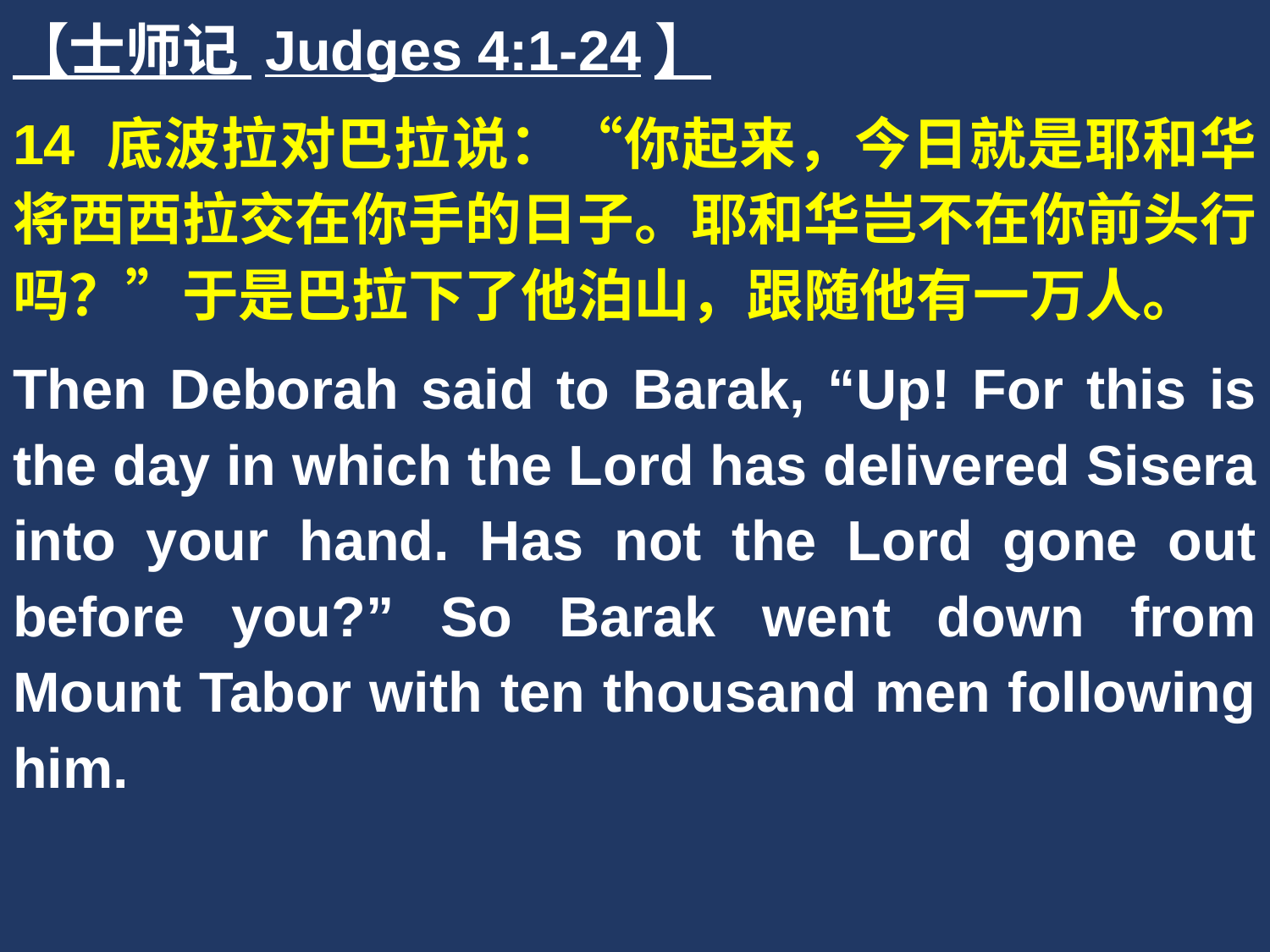

【士师记 Judges 4:1-24】
14 底波拉对巴拉说：“你起来，今日就是耶和华将西西拉交在你手的日子。耶和华岂不在你前头行吗？”于是巴拉下了他泊山，跟随他有一万人。
Then Deborah said to Barak, “Up! For this is the day in which the Lord has delivered Sisera into your hand. Has not the Lord gone out before you?” So Barak went down from Mount Tabor with ten thousand men following him.